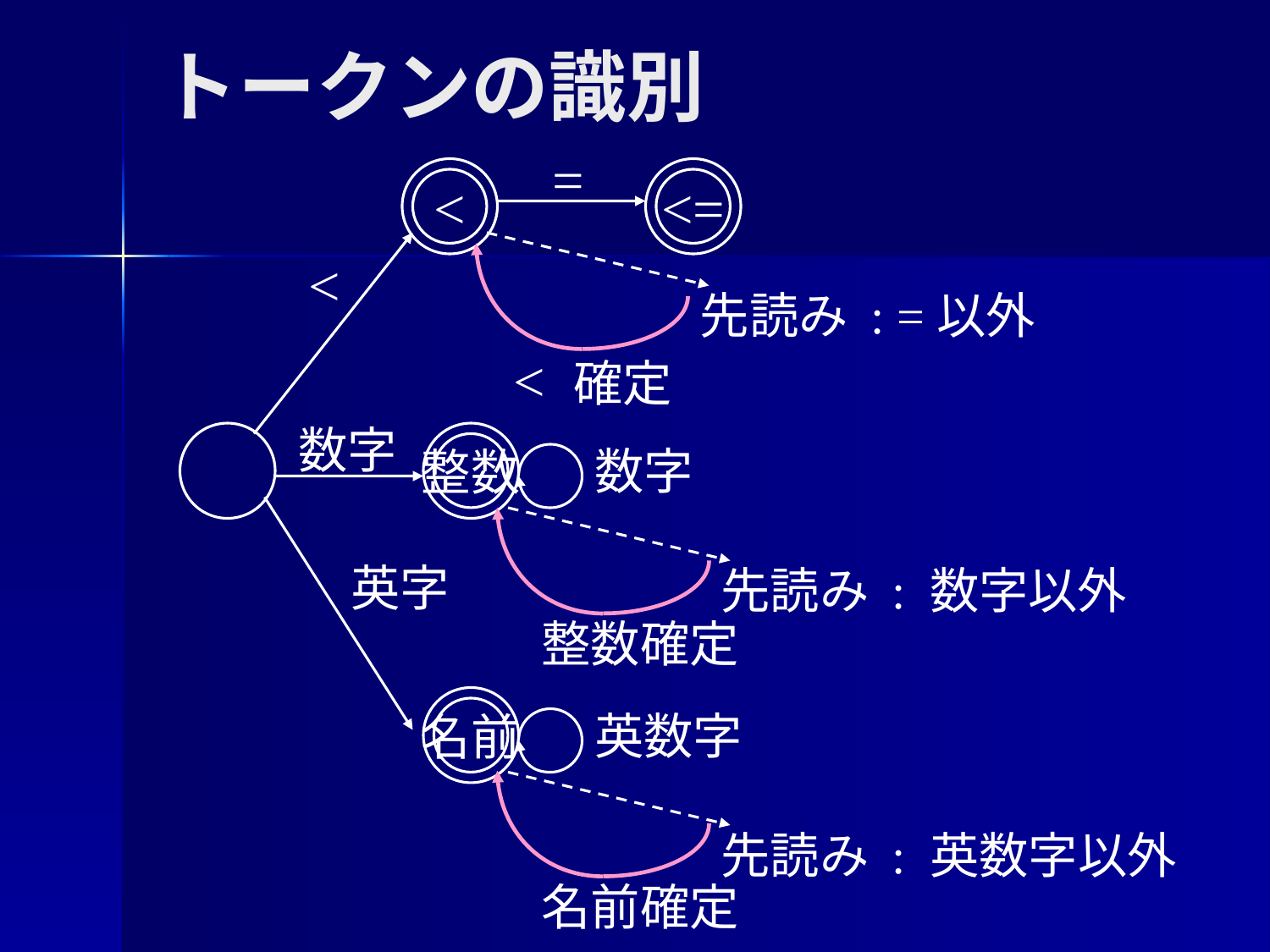

# トークンの識別
=
<=

<

<

先読み : =以外

< 確定
数字
整数

数字

英字
名前

整数確定

先読み : 数字以外
英数字

名前確定

先読み : 英数字以外